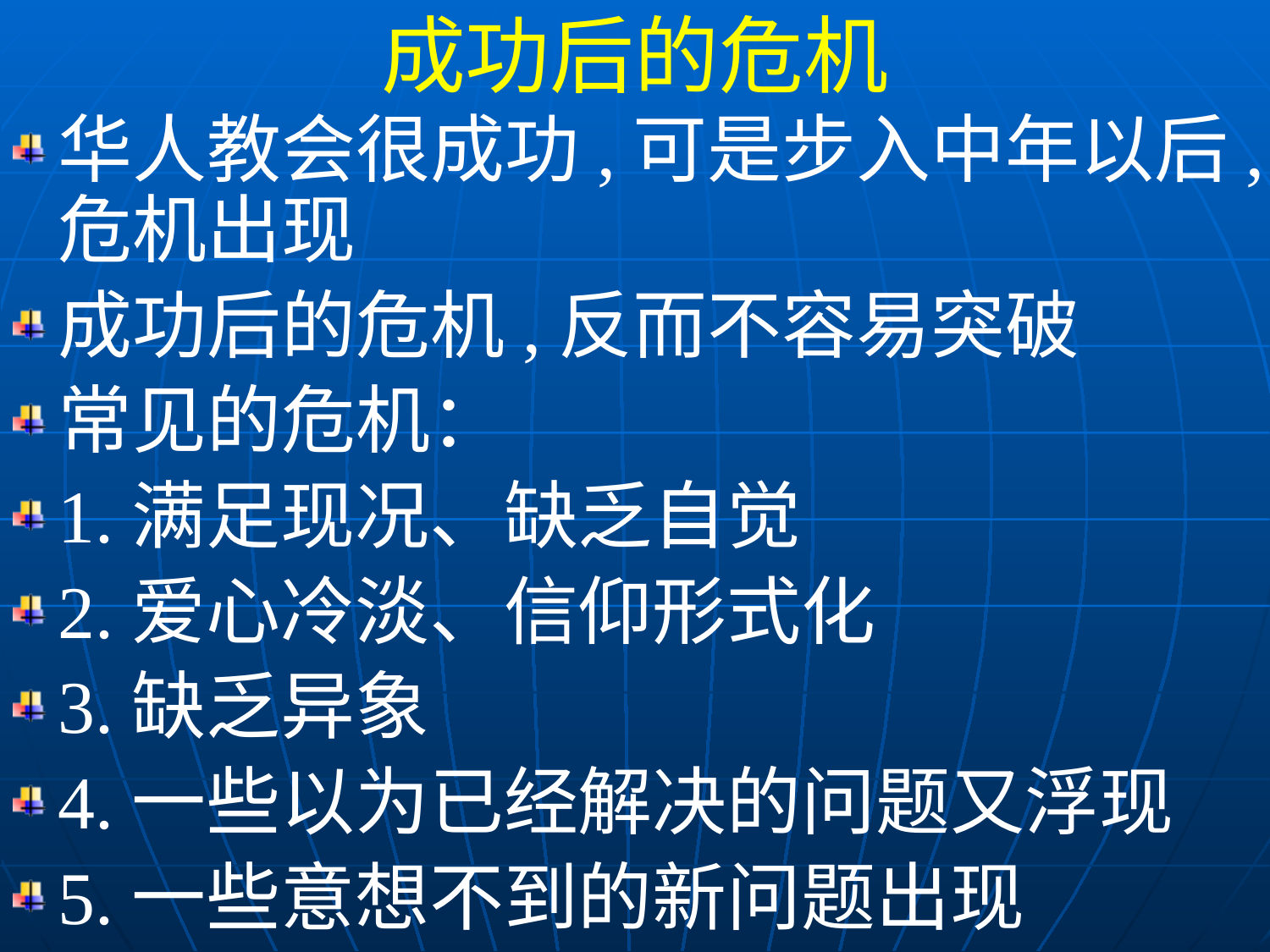

成功后的危机
华人教会很成功,可是步入中年以后,危机出现
成功后的危机,反而不容易突破
常见的危机：
1.满足现况、缺乏自觉
2.爱心冷淡、信仰形式化
3.缺乏异象
4.一些以为已经解决的问题又浮现
5.一些意想不到的新问题出现